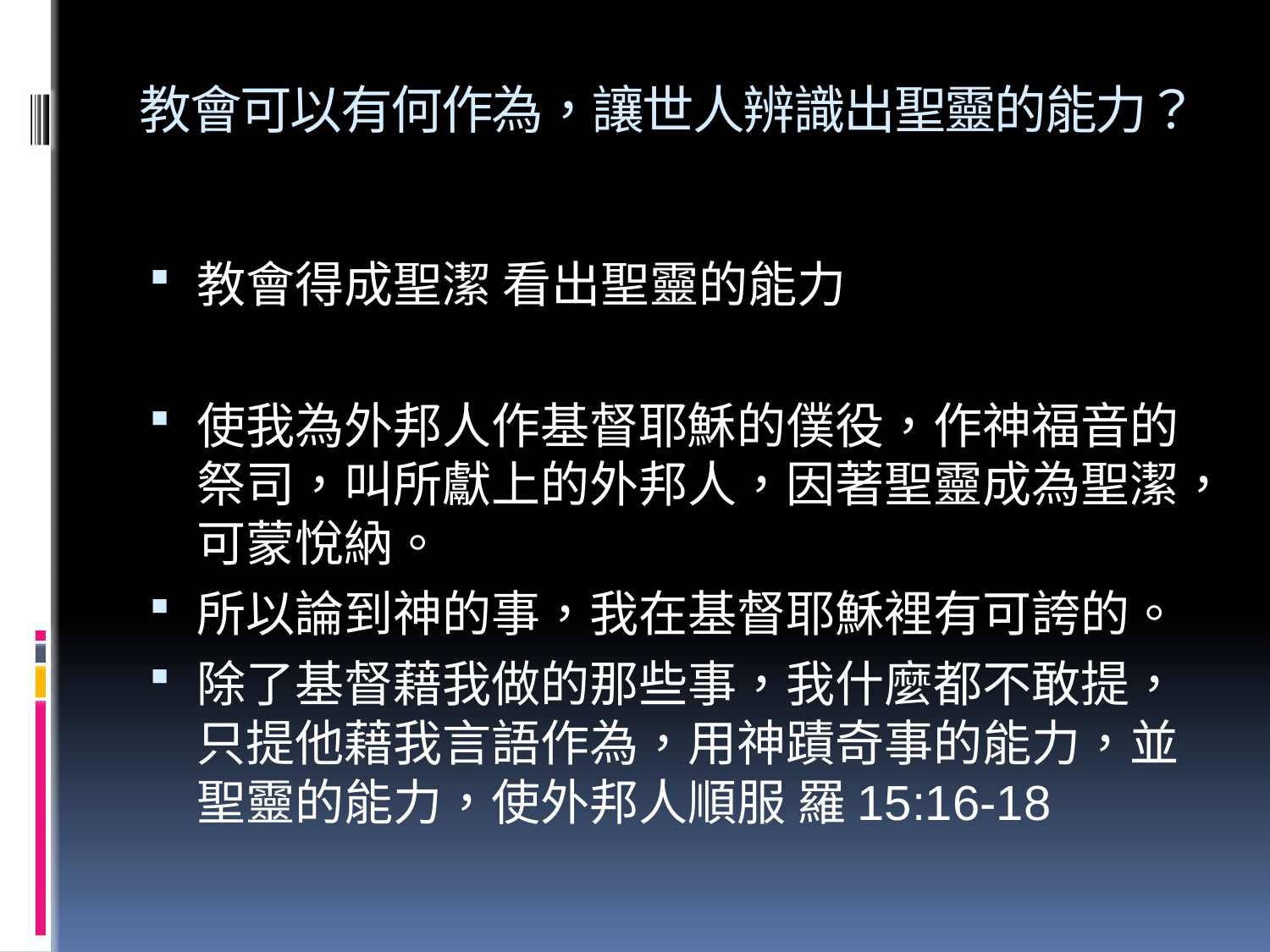

# 教會可以有何作為，讓世人辨識出聖靈的能力？
教會得成聖潔 看出聖靈的能力

使我為外邦人作基督耶穌的僕役，作神福音的祭司，叫所獻上的外邦人，因著聖靈成為聖潔，可蒙悅納。
所以論到神的事，我在基督耶穌裡有可誇的。
除了基督藉我做的那些事，我什麼都不敢提，只提他藉我言語作為，用神蹟奇事的能力，並聖靈的能力，使外邦人順服 羅15:16-18